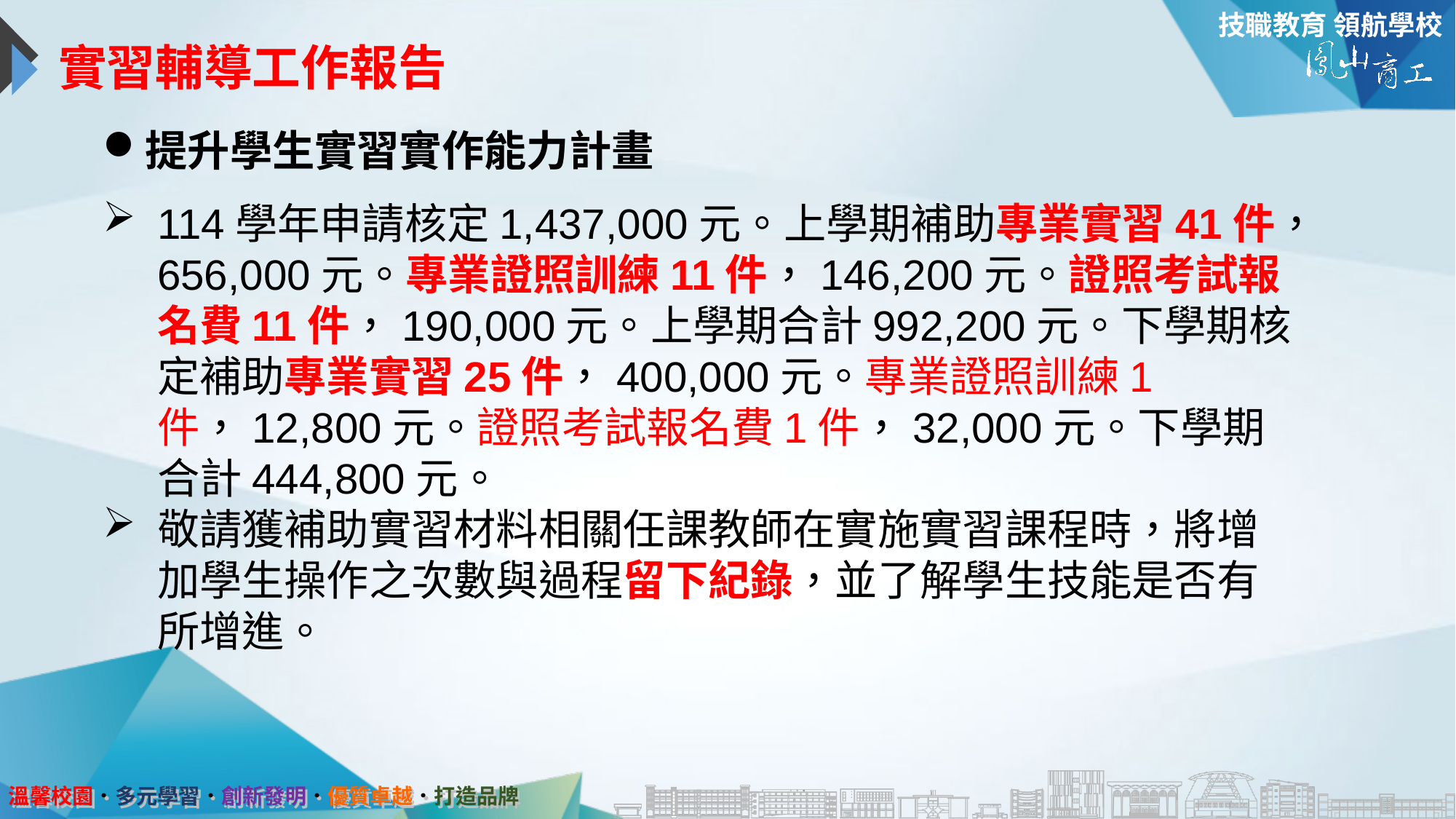

# 實習輔導工作報告
提升學生實習實作能力計畫
114學年申請核定1,437,000元。上學期補助專業實習41件，656,000元。專業證照訓練11件，146,200元。證照考試報名費11件，190,000元。上學期合計992,200元。下學期核定補助專業實習25件，400,000元。專業證照訓練1件，12,800元。證照考試報名費1件，32,000元。下學期合計444,800元。
敬請獲補助實習材料相關任課教師在實施實習課程時，將增加學生操作之次數與過程留下紀錄，並了解學生技能是否有所增進。